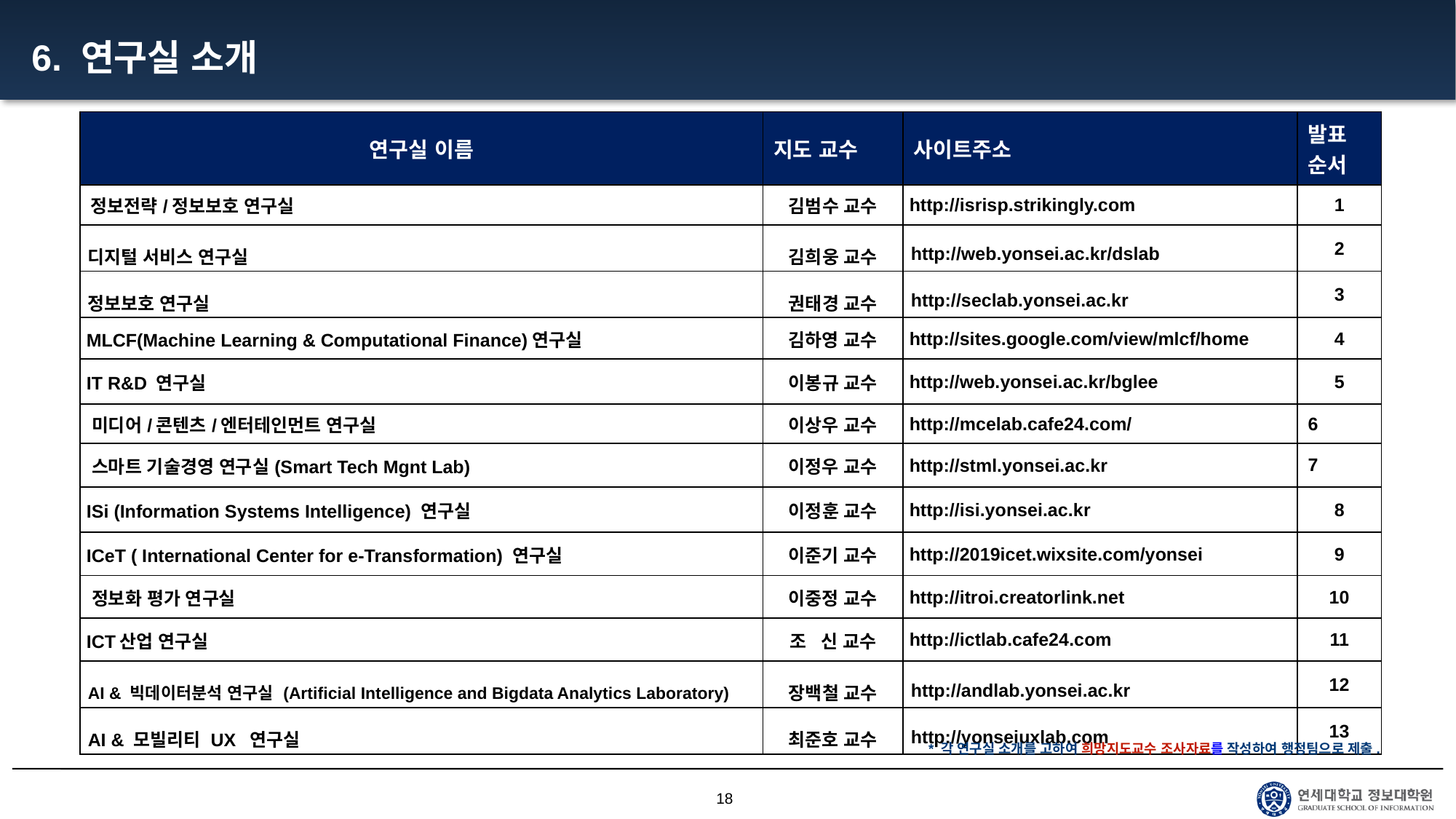

6. 연구실 소개
| 연구실 이름 | 지도 교수 | 사이트주소 | 발표 순서 |
| --- | --- | --- | --- |
| 정보전략/정보보호 연구실 | 김범수 교수 | http://isrisp.strikingly.com | 1 |
| 디지털 서비스 연구실 | 김희웅 교수 | http://web.yonsei.ac.kr/dslab | 2 |
| 정보보호 연구실 | 권태경 교수 | http://seclab.yonsei.ac.kr | 3 |
| MLCF(Machine Learning & Computational Finance)연구실 | 김하영 교수 | http://sites.google.com/view/mlcf/home | 4 |
| IT R&D 연구실 | 이봉규 교수 | http://web.yonsei.ac.kr/bglee | 5 |
| 미디어/콘텐츠/엔터테인먼트 연구실 | 이상우 교수 | http://mcelab.cafe24.com/ | 6 |
| 스마트 기술경영 연구실(Smart Tech Mgnt Lab) | 이정우 교수 | http://stml.yonsei.ac.kr | 7 |
| ISi (Information Systems Intelligence) 연구실 | 이정훈 교수 | http://isi.yonsei.ac.kr | 8 |
| ICeT ( International Center for e-Transformation) 연구실 | 이준기 교수 | http://2019icet.wixsite.com/yonsei | 9 |
| 정보화 평가 연구실 | 이중정 교수 | http://itroi.creatorlink.net | 10 |
| ICT산업 연구실 | 조 신 교수 | http://ictlab.cafe24.com | 11 |
| AI & 빅데이터분석 연구실 (Artificial Intelligence and Bigdata Analytics Laboratory) | 장백철 교수 | http://andlab.yonsei.ac.kr | 12 |
| AI & 모빌리티 UX 연구실 | 최준호 교수 | http://yonseiuxlab.com | 13 |
* 각 연구실 소개를 고하여 희망지도교수 조사자료를 작성하여 행정팀으로 제출.